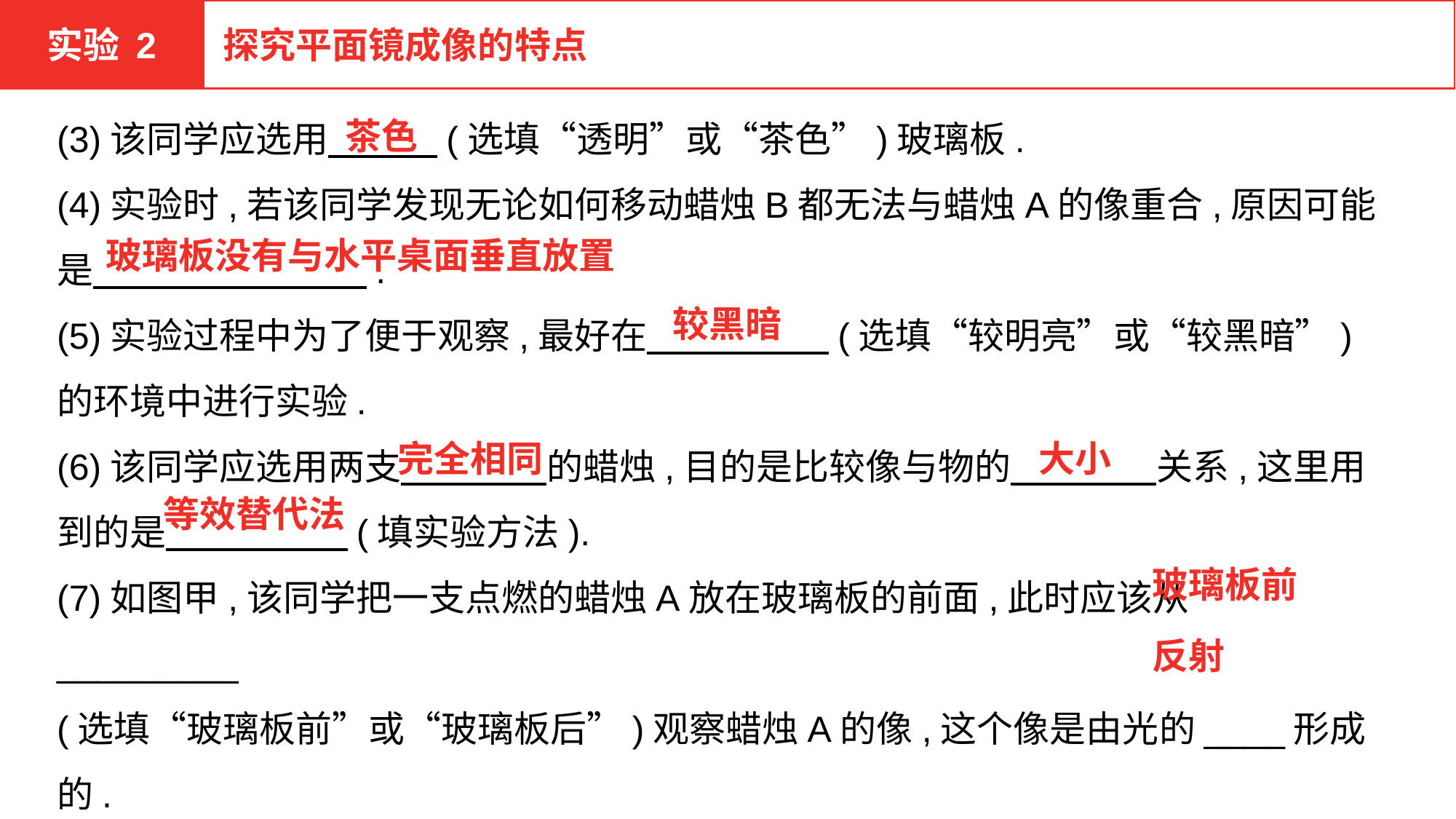

实验 2
探究平面镜成像的特点
(3)该同学应选用　　　(选填“透明”或“茶色”)玻璃板.
(4)实验时,若该同学发现无论如何移动蜡烛B都无法与蜡烛A的像重合,原因可能是　                             .
(5)实验过程中为了便于观察,最好在　　　　　(选填“较明亮”或“较黑暗”)的环境中进行实验.
(6)该同学应选用两支　　　　的蜡烛,目的是比较像与物的　　　　关系,这里用到的是　　　　　(填实验方法).
(7)如图甲,该同学把一支点燃的蜡烛A放在玻璃板的前面,此时应该从_________
(选填“玻璃板前”或“玻璃板后”)观察蜡烛A的像,这个像是由光的____形成的.

茶色
玻璃板没有与水平桌面垂直放置
较黑暗
完全相同
大小
等效替代法
玻璃板前
反射